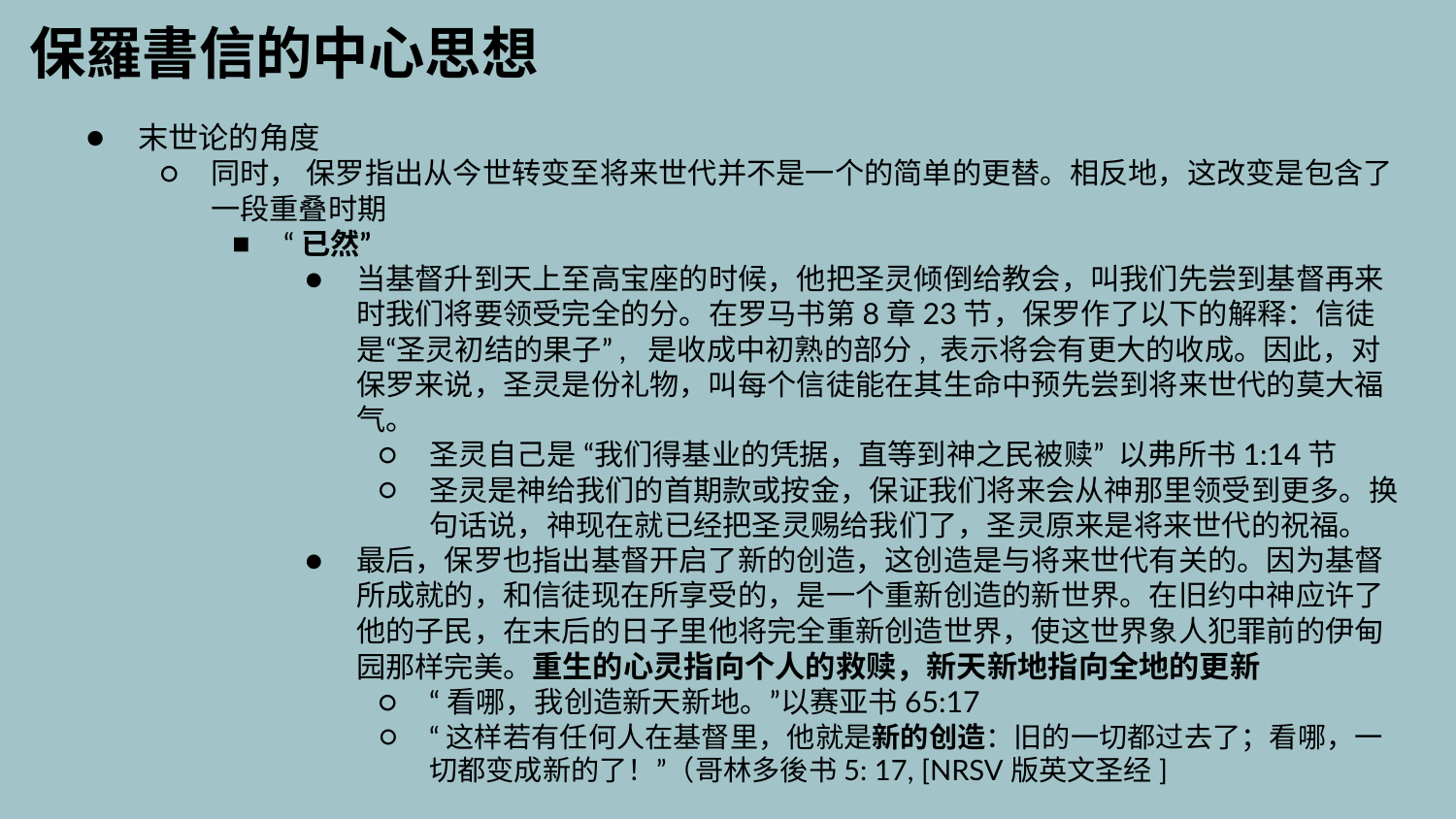

保羅書信的中心思想

末世论的角度
同时， 保罗指出从今世转变至将来世代并不是一个的简单的更替。相反地，这改变是包含了一段重叠时期
“已然”
当基督升到天上至高宝座的时候，他把圣灵倾倒给教会，叫我们先尝到基督再来时我们将要领受完全的分。在罗马书第8章23节，保罗作了以下的解释：信徒是“圣灵初结的果子”,  是收成中初熟的部分, 表示将会有更大的收成。因此，对保罗来说，圣灵是份礼物，叫每个信徒能在其生命中预先尝到将来世代的莫大福气。
圣灵自己是 “我们得基业的凭据，直等到神之民被赎”  以弗所书1:14节
圣灵是神给我们的首期款或按金，保证我们将来会从神那里领受到更多。换句话说，神现在就已经把圣灵赐给我们了，圣灵原来是将来世代的祝福。
最后，保罗也指出基督开启了新的创造，这创造是与将来世代有关的。因为基督所成就的，和信徒现在所享受的，是一个重新创造的新世界。在旧约中神应许了他的子民，在末后的日子里他将完全重新创造世界，使这世界象人犯罪前的伊甸园那样完美。重生的心灵指向个人的救赎，新天新地指向全地的更新
“看哪，我创造新天新地。”以赛亚书65:17
“这样若有任何人在基督里，他就是新的创造：旧的一切都过去了；看哪，一切都变成新的了！”（哥林多後书5: 17, [NRSV版英文圣经]